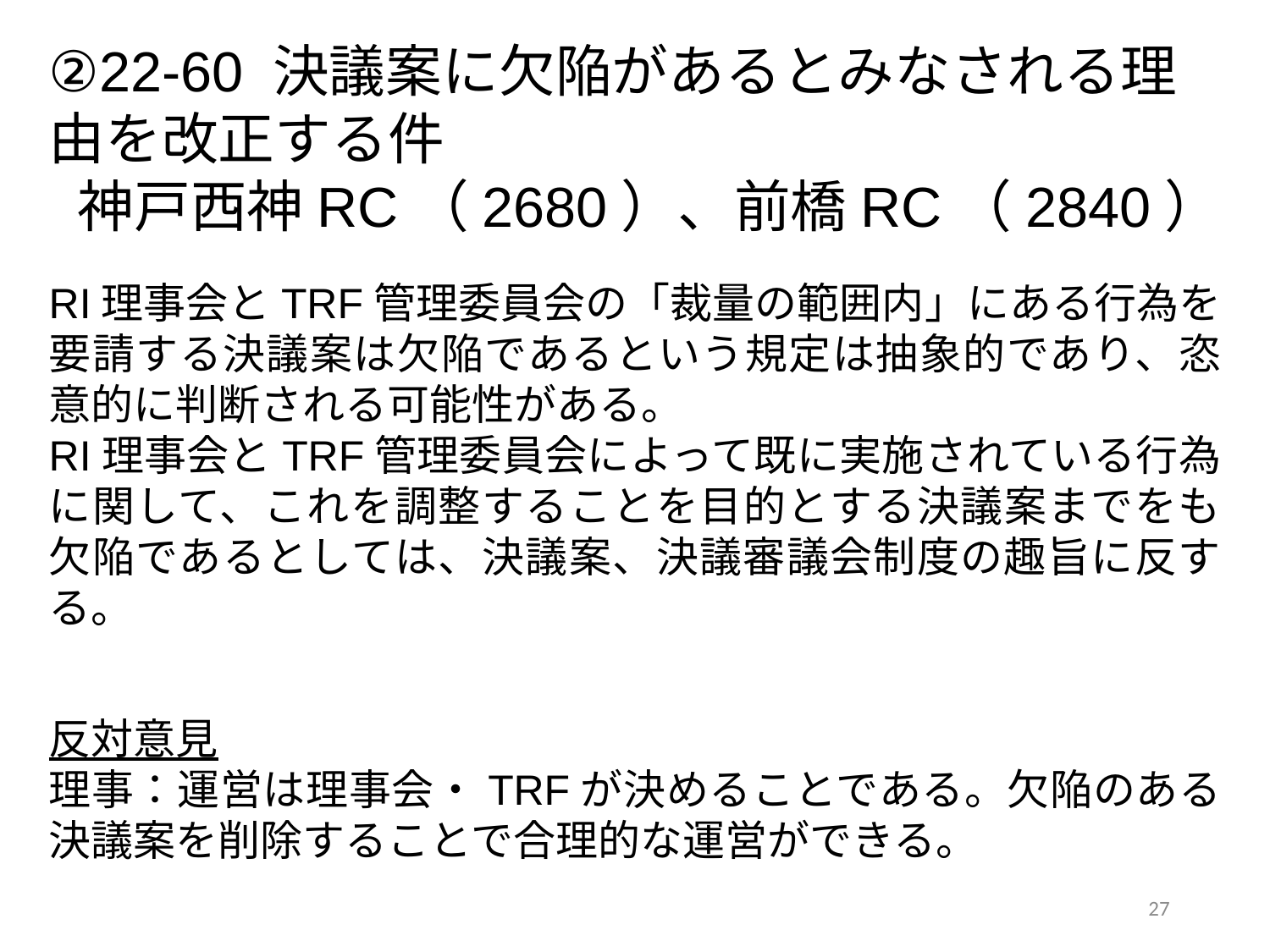

②22-60 決議案に欠陥があるとみなされる理由を改正する件
神戸西神RC（2680）、前橋RC（2840）

RI理事会とTRF管理委員会の「裁量の範囲内」にある行為を要請する決議案は欠陥であるという規定は抽象的であり、恣意的に判断される可能性がある。
RI理事会とTRF管理委員会によって既に実施されている行為に関して、これを調整することを目的とする決議案までをも欠陥であるとしては、決議案、決議審議会制度の趣旨に反する。

反対意見
理事：運営は理事会・TRFが決めることである。欠陥のある決議案を削除することで合理的な運営ができる。
27